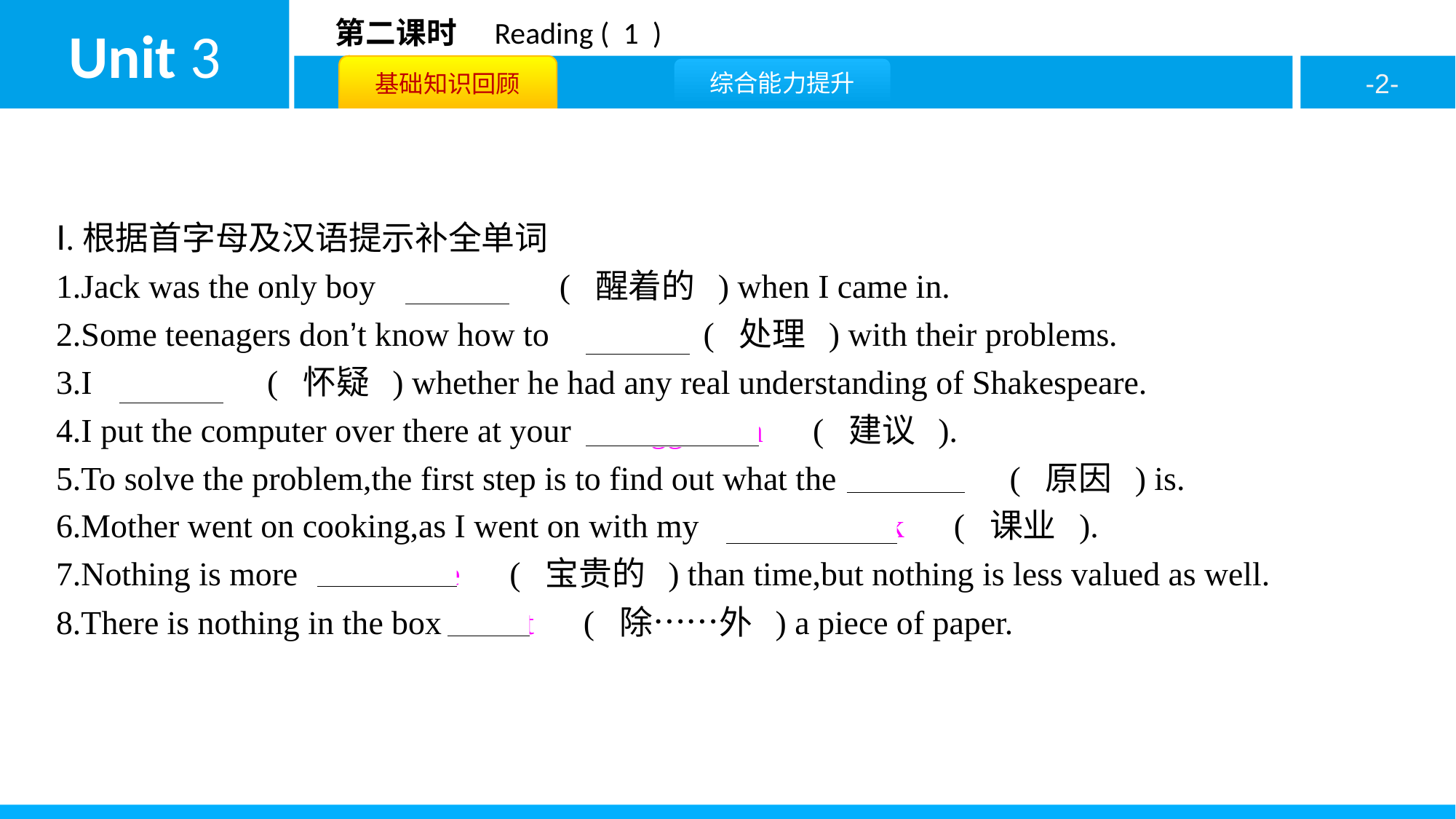

Ⅰ.根据首字母及汉语提示补全单词
1.Jack was the only boy　awake　(  醒着的  ) when I came in.
2.Some teenagers don’t know how to　deal　(  处理  ) with their problems.
3.I　doubt　(  怀疑  ) whether he had any real understanding of Shakespeare.
4.I put the computer over there at your　suggestion　(  建议  ).
5.To solve the problem,the first step is to find out what the　cause　(  原因  ) is.
6.Mother went on cooking,as I went on with my　schoolwork　(  课业  ).
7.Nothing is more　valuable　(  宝贵的  ) than time,but nothing is less valued as well.
8.There is nothing in the box　but　(  除……外  ) a piece of paper.